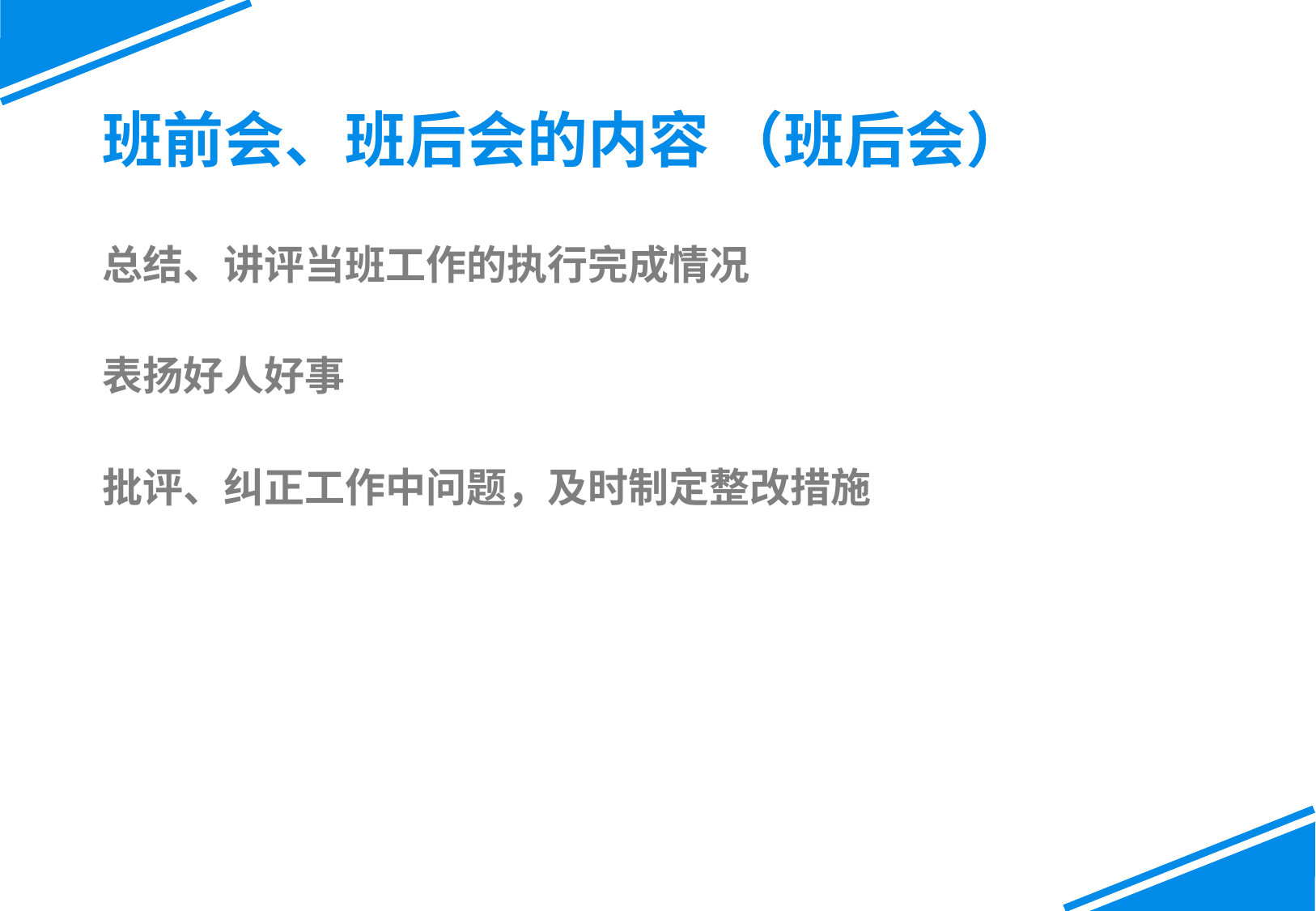

# 班前会、班后会的内容 （班后会）
总结、讲评当班工作的执行完成情况

表扬好人好事

批评、纠正工作中问题，及时制定整改措施